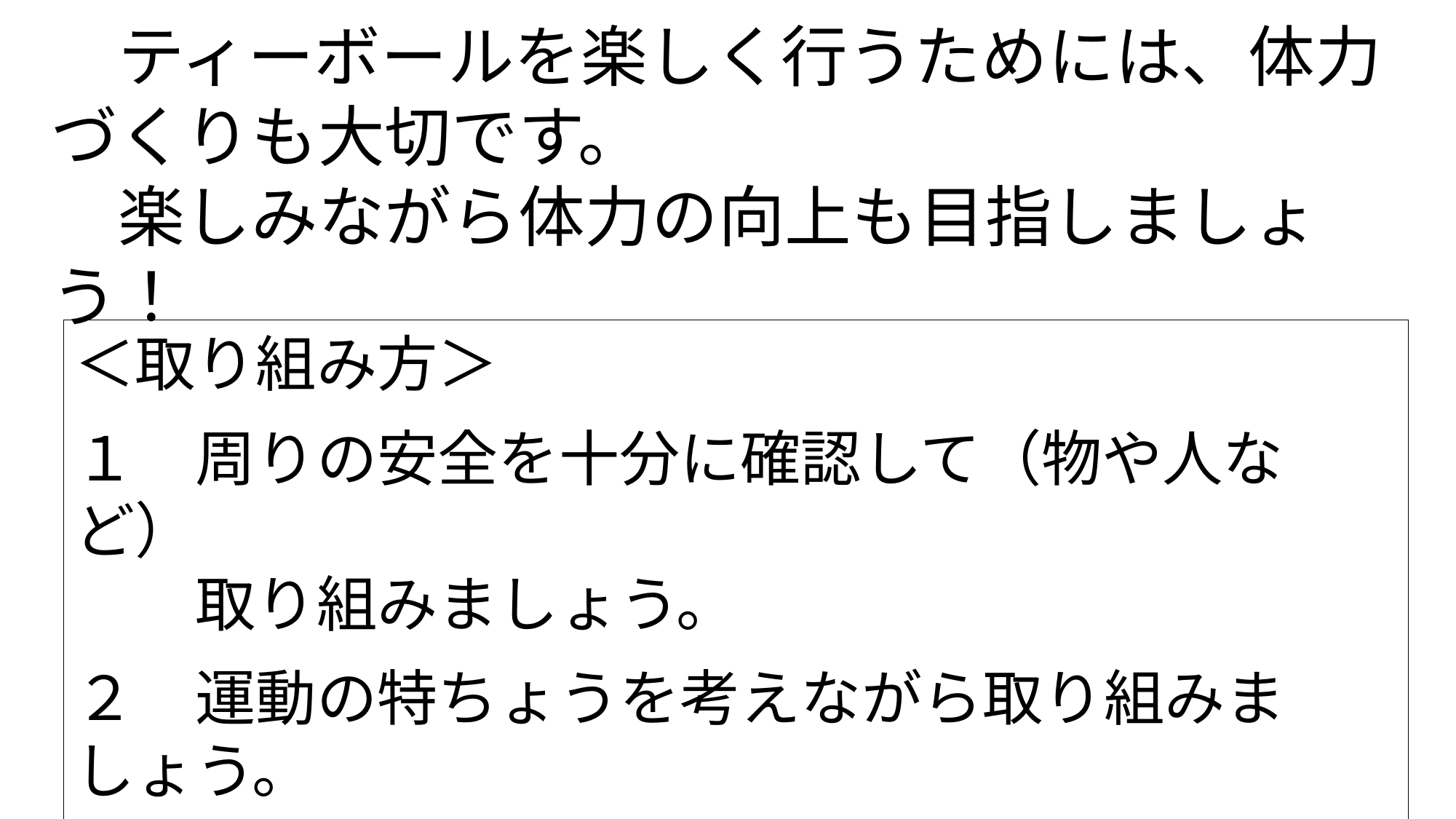

ティーボールを楽しく行うためには、体力づくりも大切です。
　楽しみながら体力の向上も目指しましょう！
＜取り組み方＞

１　周りの安全を十分に確認して（物や人など）
　　取り組みましょう。

２　運動の特ちょうを考えながら取り組みましょう。

３　自分が決めた回数は、最後までやり通しましょう。